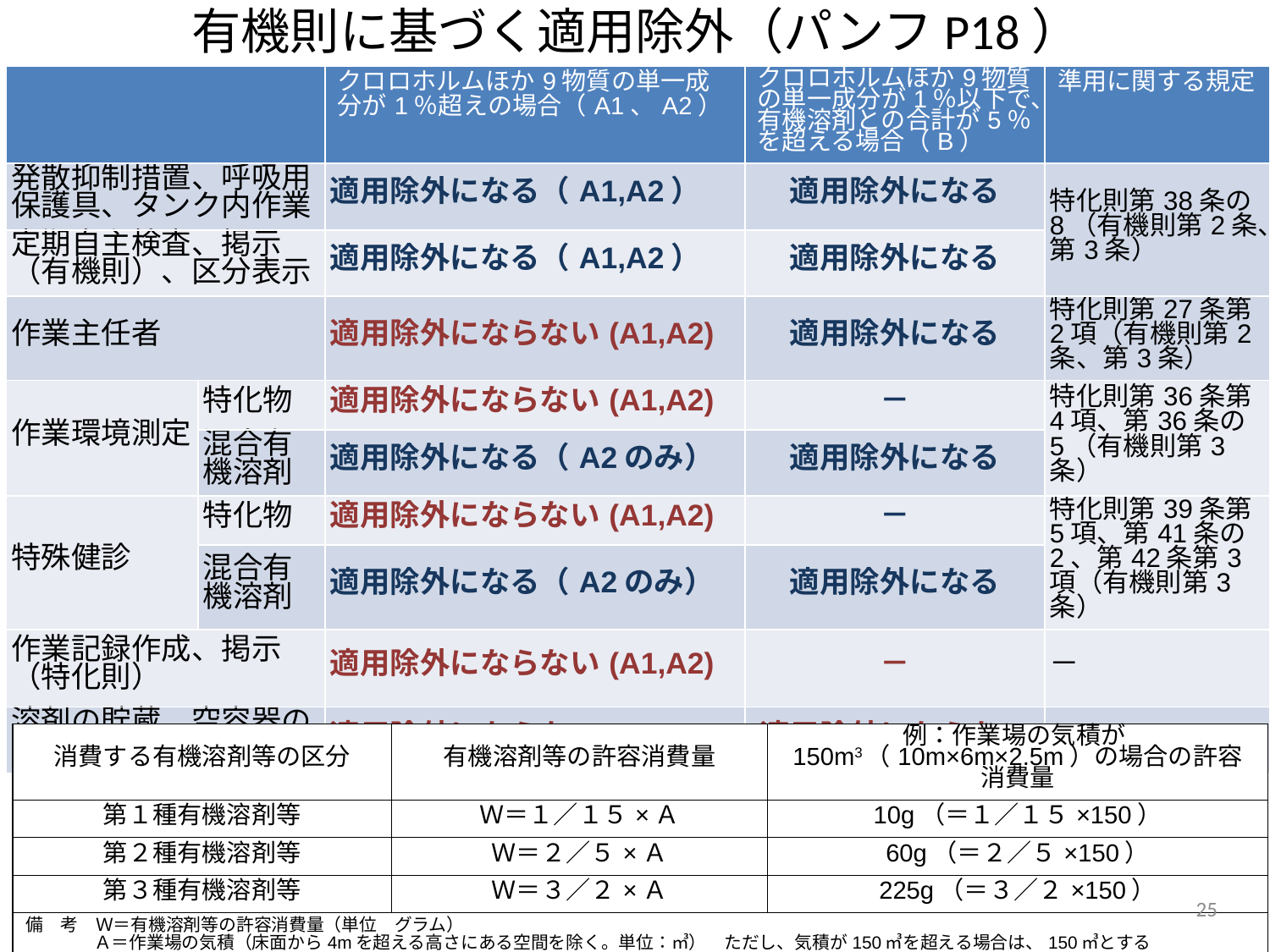

有機則に基づく適用除外（パンフP18）
|  |  | クロロホルムほか9物質の単一成分が1％超えの場合（A1、A2） | クロロホルムほか9物質の単一成分が1％以下で、有機溶剤との合計が5％を超える場合（B） | 準用に関する規定 |
| --- | --- | --- | --- | --- |
| 発散抑制措置、呼吸用保護具、タンク内作業 |  | 適用除外になる（A1,A2） | 適用除外になる | 特化則第38条の8（有機則第2条、第3条） |
| 定期自主検査、掲示（有機則）、区分表示 |  | 適用除外になる（A1,A2） | 適用除外になる |  |
| 作業主任者 |  | 適用除外にならない(A1,A2) | 適用除外になる | 特化則第27条第2項（有機則第2条、第3条） |
| 作業環境測定 | 特化物 | 適用除外にならない(A1,A2) | － | 特化則第36条第4項、第36条の5（有機則第3条） |
|  | 混合有機溶剤 | 適用除外になる（A2のみ） | 適用除外になる |  |
| 特殊健診 | 特化物 | 適用除外にならない(A1,A2) | － | 特化則第39条第5項、第41条の2、第42条第3項（有機則第3条） |
|  | 混合有機溶剤 | 適用除外になる（A2のみ） | 適用除外になる |  |
| 作業記録作成、掲示（特化則） |  | 適用除外にならない(A1,A2) | － | － |
| 溶剤の貯蔵、空容器の処理 |  | 適用除外にならない(A1,A2) | 適用除外にならない | － |
| 消費する有機溶剤等の区分 | 有機溶剤等の許容消費量 | 例：作業場の気積が150m3（10m×6m×2.5m）の場合の許容消費量 |
| --- | --- | --- |
| 第１種有機溶剤等 | Ｗ＝１／１５×Ａ | 10g（＝１／１５×150） |
| 第２種有機溶剤等 | Ｗ＝２／５×Ａ | 60g（＝２／５×150） |
| 第３種有機溶剤等 | Ｗ＝３／２×Ａ | 225g（＝３／２×150） |
| 備　考　Ｗ＝有機溶剤等の許容消費量（単位　グラム） 　　 　Ａ＝作業場の気積（床面から4mを超える高さにある空間を除く。単位：㎥）　ただし、気積が150㎥を超える場合は、150㎥とする |  |  |
25
25